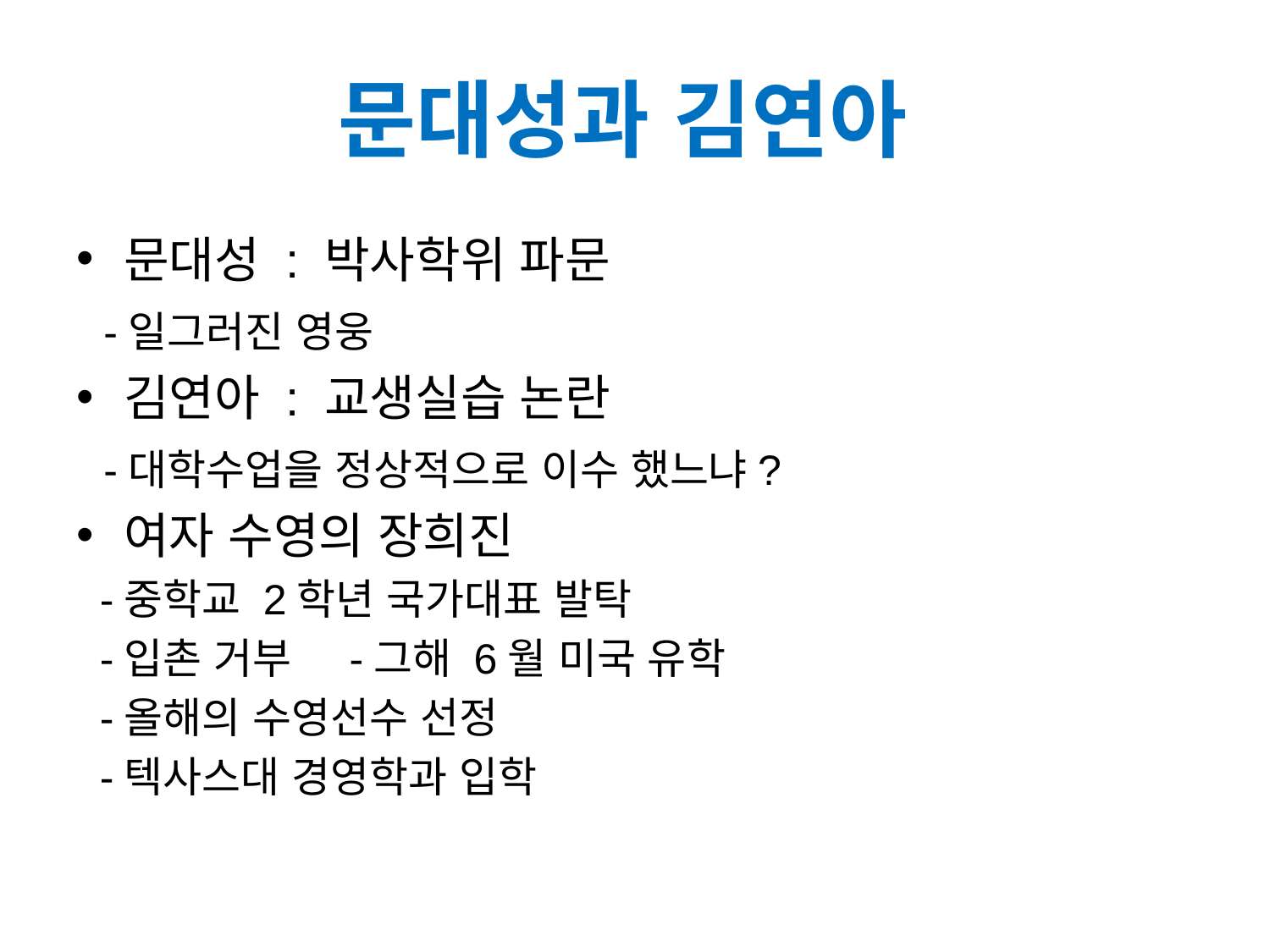

# 문대성과 김연아
문대성 : 박사학위 파문
  -일그러진 영웅
김연아 : 교생실습 논란
  -대학수업을 정상적으로 이수 했느냐?
여자 수영의 장희진
  -중학교 2학년 국가대표 발탁
  -입촌 거부    -그해 6월 미국 유학
  -올해의 수영선수 선정
  -텍사스대 경영학과 입학